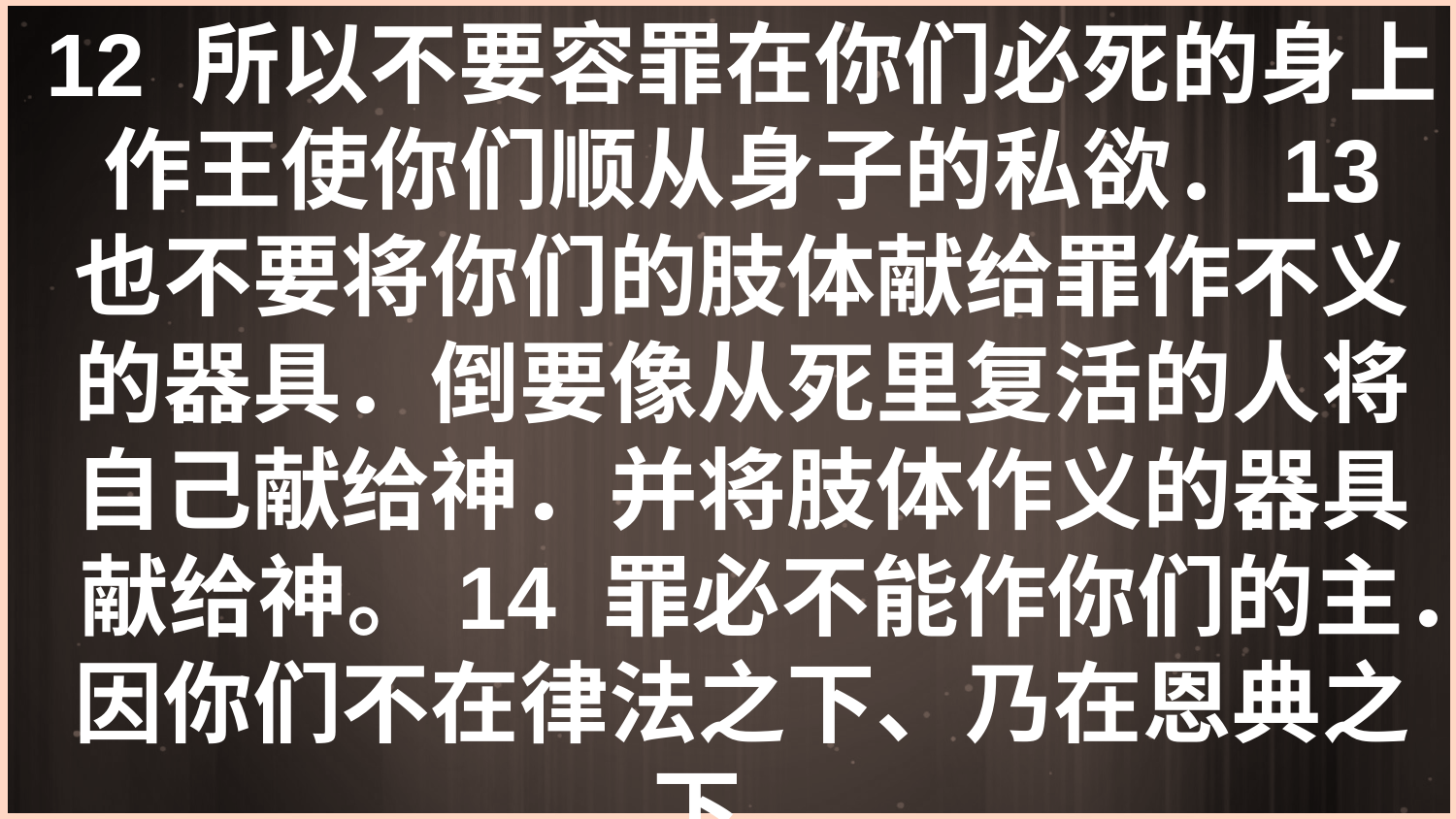

12 所以不要容罪在你们必死的身上作王使你们顺从身子的私欲．13 也不要将你们的肢体献给罪作不义的器具．倒要像从死里复活的人将自己献给神．并将肢体作义的器具献给神。14 罪必不能作你们的主．因你们不在律法之下、乃在恩典之下。